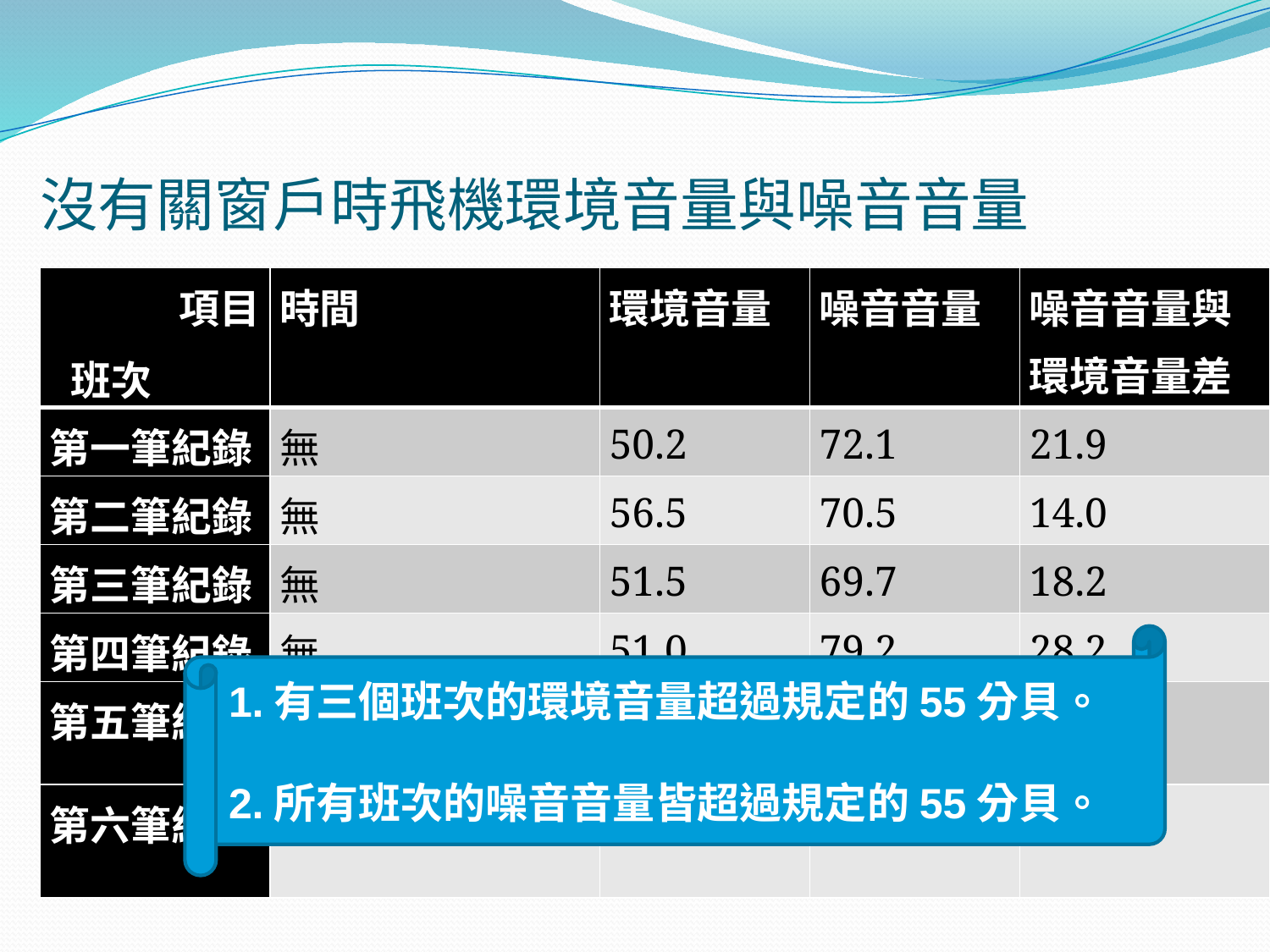

# 沒有關窗戶時飛機環境音量與噪音音量
| 項目  班次 | 時間 | 環境音量 | 噪音音量 | 噪音音量與環境音量差 |
| --- | --- | --- | --- | --- |
| 第一筆紀錄 | 無 | 50.2 | 72.1 | 21.9 |
| 第二筆紀錄 | 無 | 56.5 | 70.5 | 14.0 |
| 第三筆紀錄 | 無 | 51.5 | 69.7 | 18.2 |
| 第四筆紀錄 | 無 | 51.0 | 79.2 | 28.2 |
| 第五筆紀錄 | 6/20 PM3:51:02 | 55.7 | 77.3 | 21.6 |
| 第六筆紀錄 | 6/20 PM3:51:28 | 55.5 | 79.2 | 23.7 |

1.有三個班次的環境音量超過規定的55分貝。

2.所有班次的噪音音量皆超過規定的55分貝。